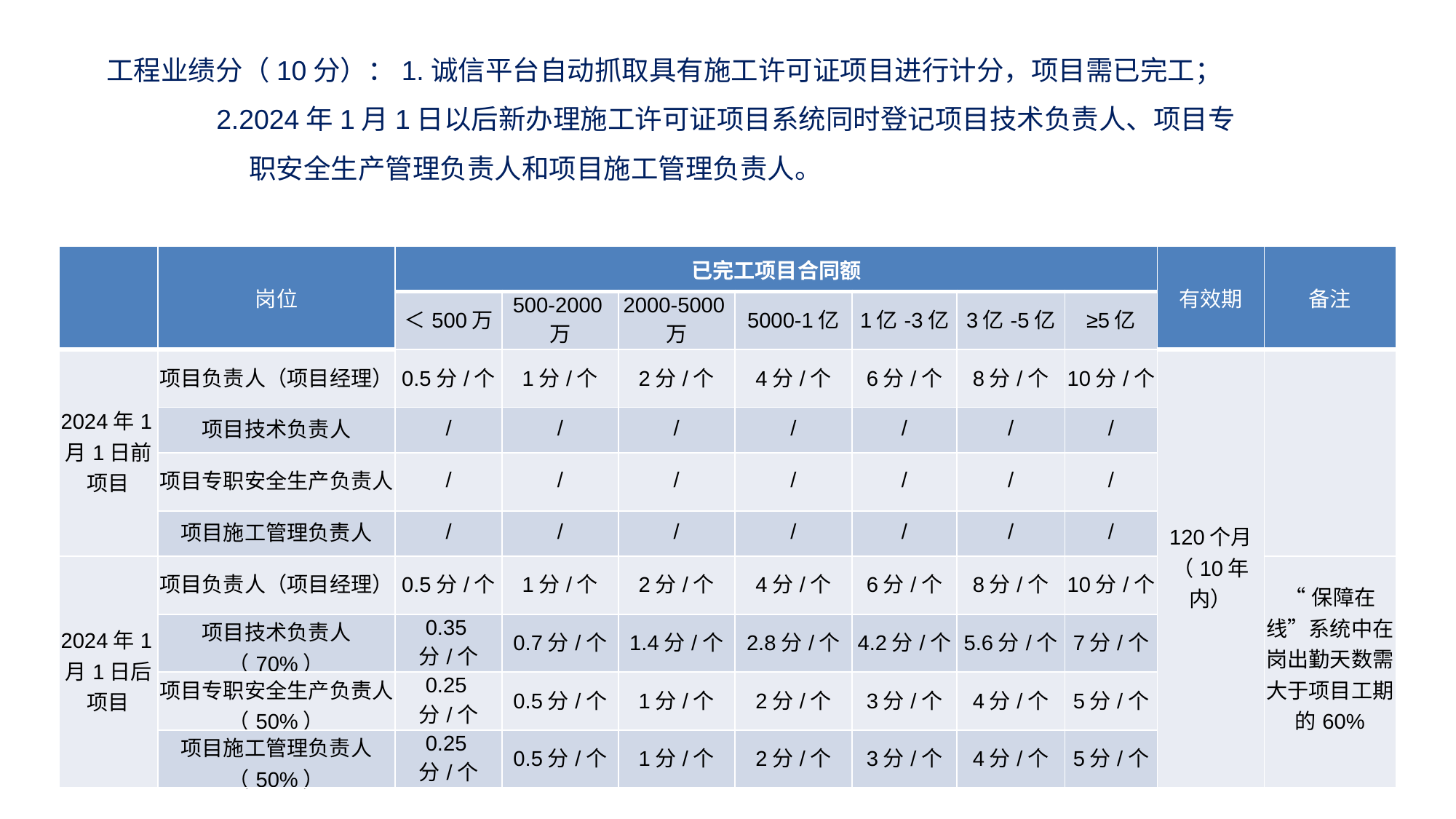

工程业绩分（10分）：1.诚信平台自动抓取具有施工许可证项目进行计分，项目需已完工；
                       2.2024年1月1日以后新办理施工许可证项目系统同时登记项目技术负责人、项目专
                      职安全生产管理负责人和项目施工管理负责人。
|  | 岗位 | 已完工项目合同额 |  |  |  |  |  |  | 有效期 | 备注 |
| --- | --- | --- | --- | --- | --- | --- | --- | --- | --- | --- |
|  |  | ＜500万 | 500-2000万 | 2000-5000万 | 5000-1亿 | 1亿-3亿 | 3亿-5亿 | ≥5亿 |  |  |
| 2024年1月1日前项目 | 项目负责人（项目经理） | 0.5分/个 | 1分/个 | 2分/个 | 4分/个 | 6分/个 | 8分/个 | 10分/个 | 120个月（10年内） |  |
|  | 项目技术负责人 | / | / | / | / | / | / | / |  |  |
|  | 项目专职安全生产负责人 | / | / | / | / | / | / | / |  |  |
|  | 项目施工管理负责人 | / | / | / | / | / | / | / |  |  |
| 2024年1月1日后项目 | 项目负责人（项目经理） | 0.5分/个 | 1分/个 | 2分/个 | 4分/个 | 6分/个 | 8分/个 | 10分/个 |  | “保障在线”系统中在岗出勤天数需大于项目工期的60% |
|  | 项目技术负责人（70%） | 0.35分/个 | 0.7分/个 | 1.4分/个 | 2.8分/个 | 4.2分/个 | 5.6分/个 | 7分/个 |  |  |
|  | 项目专职安全生产负责人（50%） | 0.25分/个 | 0.5分/个 | 1分/个 | 2分/个 | 3分/个 | 4分/个 | 5分/个 |  |  |
|  | 项目施工管理负责人（50%） | 0.25分/个 | 0.5分/个 | 1分/个 | 2分/个 | 3分/个 | 4分/个 | 5分/个 |  |  |